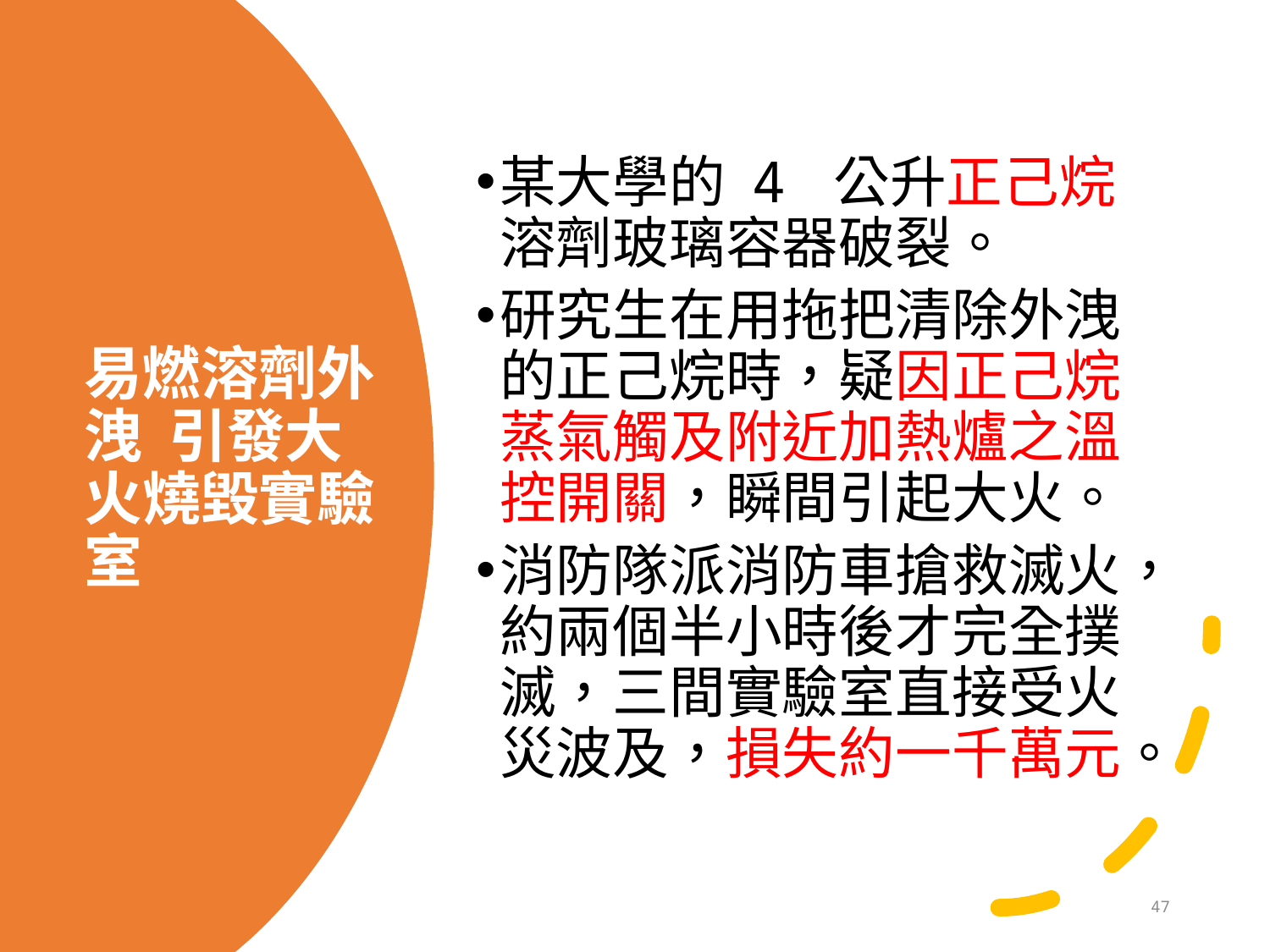

某大學的 4 公升正己烷溶劑玻璃容器破裂。
研究生在用拖把清除外洩的正己烷時，疑因正己烷蒸氣觸及附近加熱爐之溫控開關，瞬間引起大火。
消防隊派消防車搶救滅火，約兩個半小時後才完全撲滅，三間實驗室直接受火災波及，損失約一千萬元。
# 易燃溶劑外洩  引發大火燒毀實驗室

47